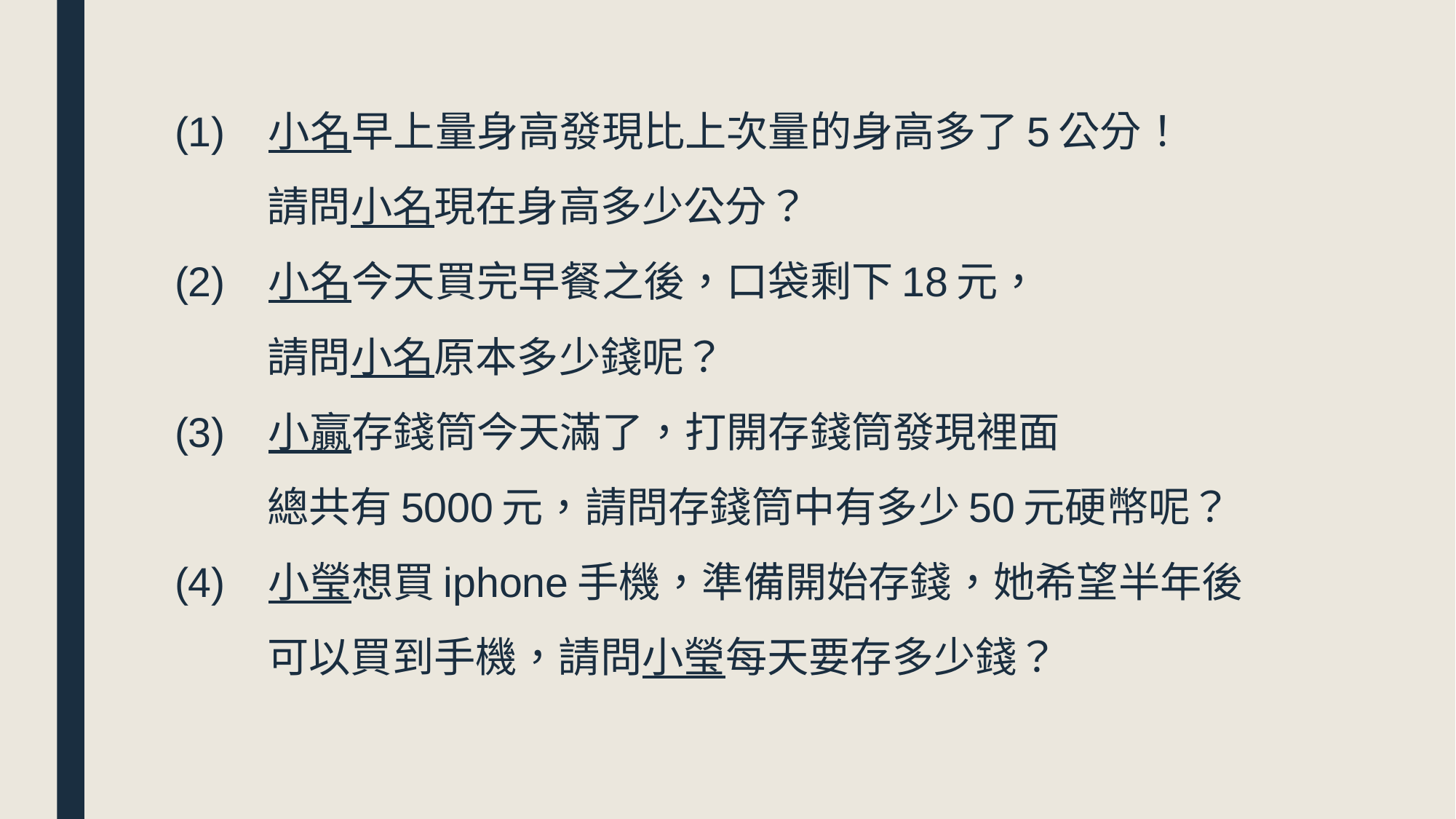

# (1)	小名早上量身高發現比上次量的身高多了5公分！ 請問小名現在身高多少公分？ (2)	小名今天買完早餐之後，口袋剩下18元， 請問小名原本多少錢呢？ (3)	小贏存錢筒今天滿了，打開存錢筒發現裡面 總共有5000元，請問存錢筒中有多少50元硬幣呢？ (4)	小瑩想買iphone手機，準備開始存錢，她希望半年後 可以買到手機，請問小瑩每天要存多少錢？